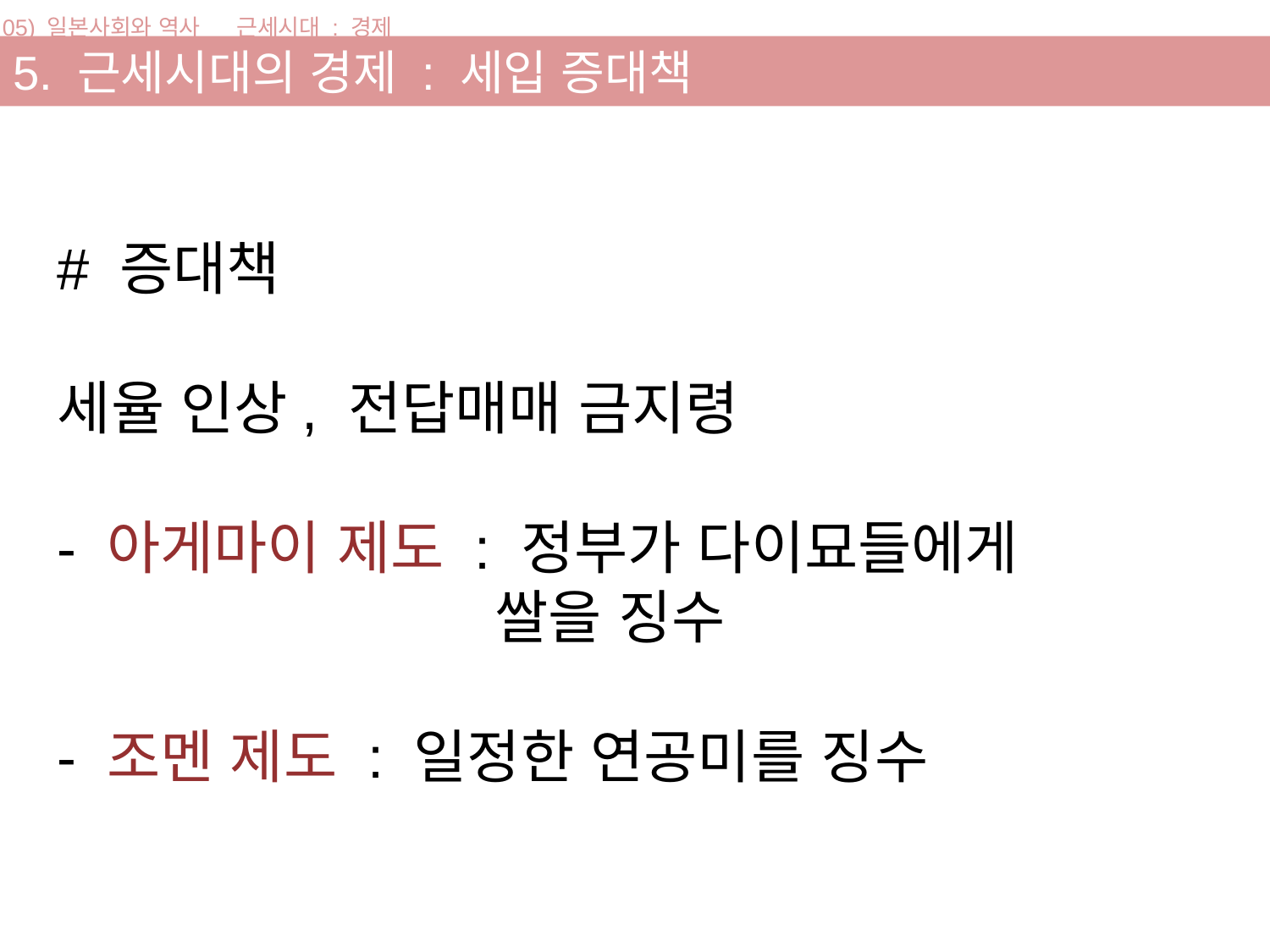

05) 일본사회와 역사 _ 근세시대 : 경제
5. 근세시대의 경제 : 세입 증대책
# 증대책

세율 인상, 전답매매 금지령

- 아게마이 제도 : 정부가 다이묘들에게
                          쌀을 징수

- 조멘 제도 : 일정한 연공미를 징수